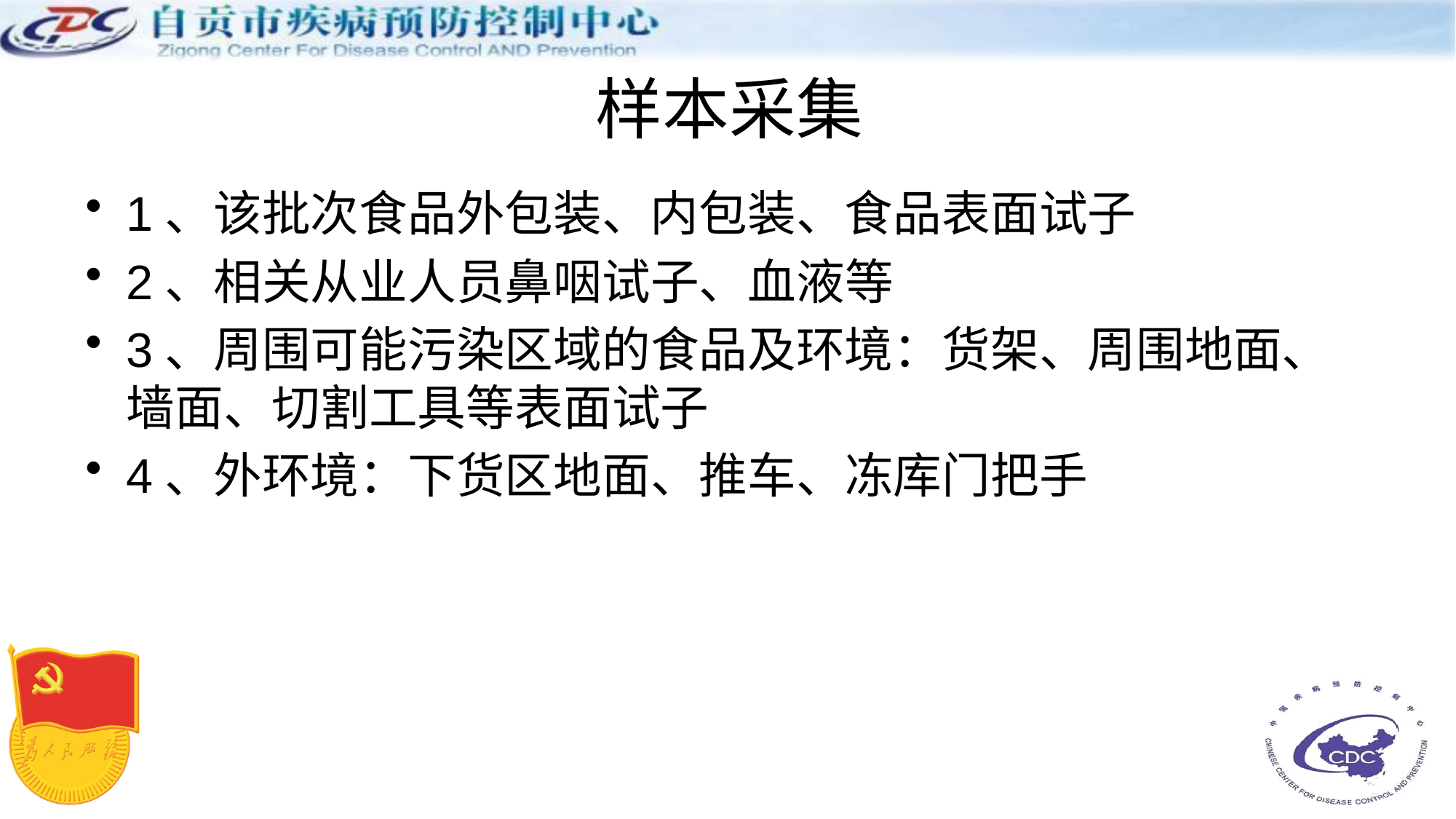

# 样本采集
1、该批次食品外包装、内包装、食品表面试子
2、相关从业人员鼻咽试子、血液等
3、周围可能污染区域的食品及环境：货架、周围地面、墙面、切割工具等表面试子
4、外环境：下货区地面、推车、冻库门把手